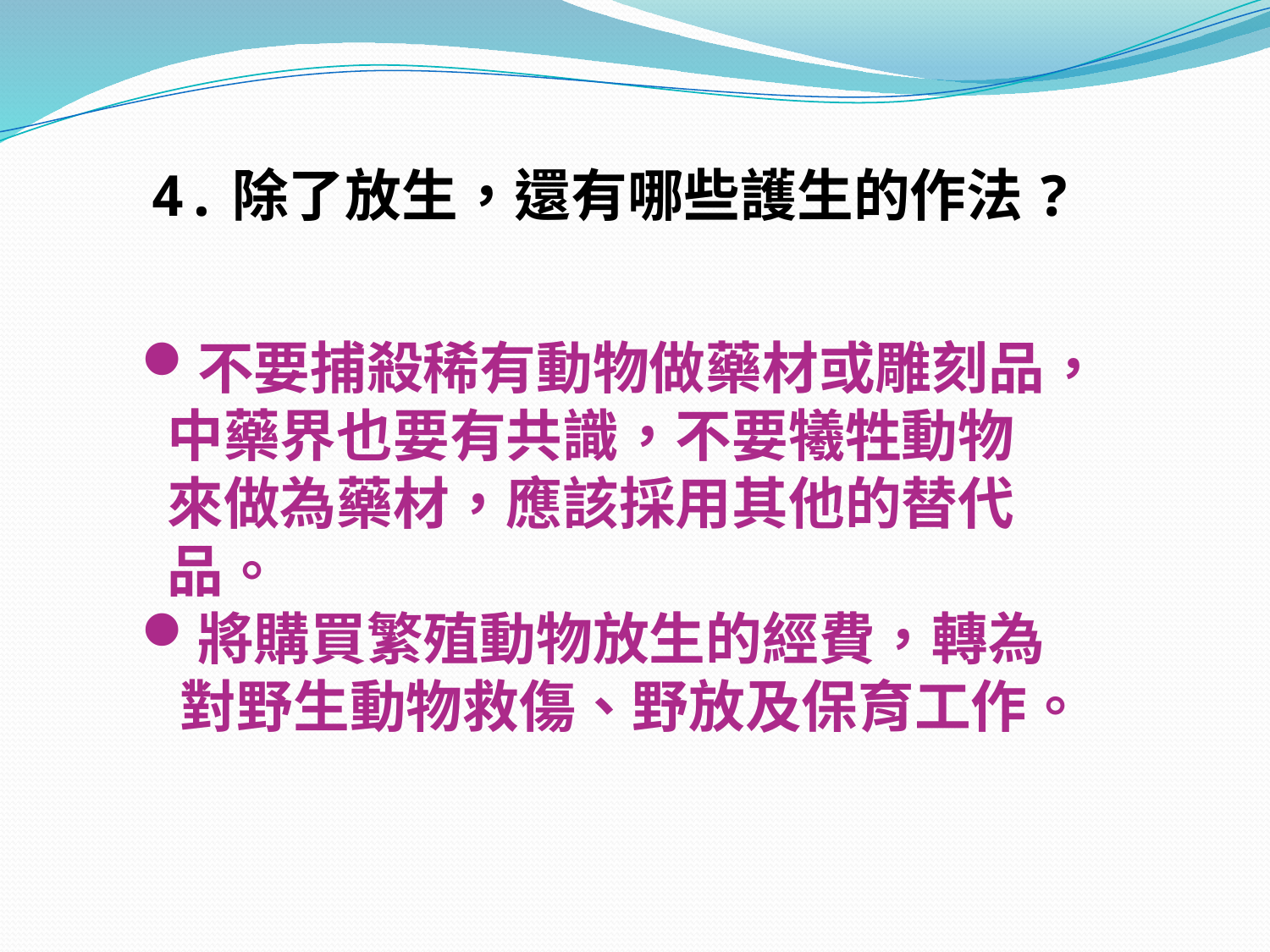

4.除了放生，還有哪些護生的作法?
不要捕殺稀有動物做藥材或雕刻品，
 中藥界也要有共識，不要犧牲動物
 來做為藥材，應該採用其他的替代
 品。
將購買繁殖動物放生的經費，轉為
  對野生動物救傷、野放及保育工作。